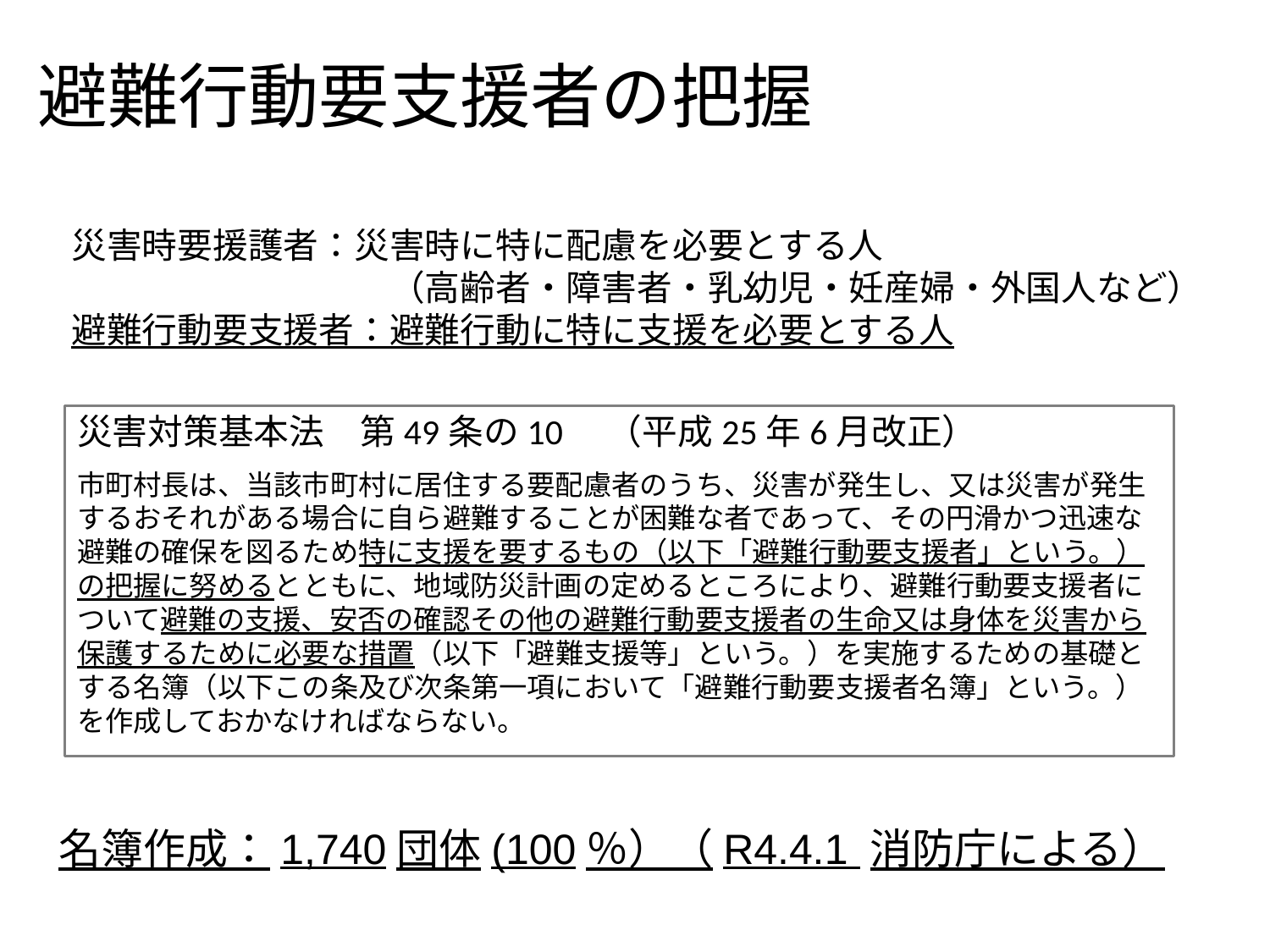

# 避難行動要支援者の把握
災害時要援護者：災害時に特に配慮を必要とする人
　　　　　　　　　（高齢者・障害者・乳幼児・妊産婦・外国人など）
避難行動要支援者：避難行動に特に支援を必要とする人
災害対策基本法　第49条の10　（平成25年6月改正）
市町村長は、当該市町村に居住する要配慮者のうち、災害が発生し、又は災害が発生するおそれがある場合に自ら避難することが困難な者であって、その円滑かつ迅速な避難の確保を図るため特に支援を要するもの（以下「避難行動要支援者」という。）の把握に努めるとともに、地域防災計画の定めるところにより、避難行動要支援者について避難の支援、安否の確認その他の避難行動要支援者の生命又は身体を災害から保護するために必要な措置（以下「避難支援等」という。）を実施するための基礎とする名簿（以下この条及び次条第一項において「避難行動要支援者名簿」という。）を作成しておかなければならない。
名簿作成：1,740団体(100％）（R4.4.1 消防庁による）